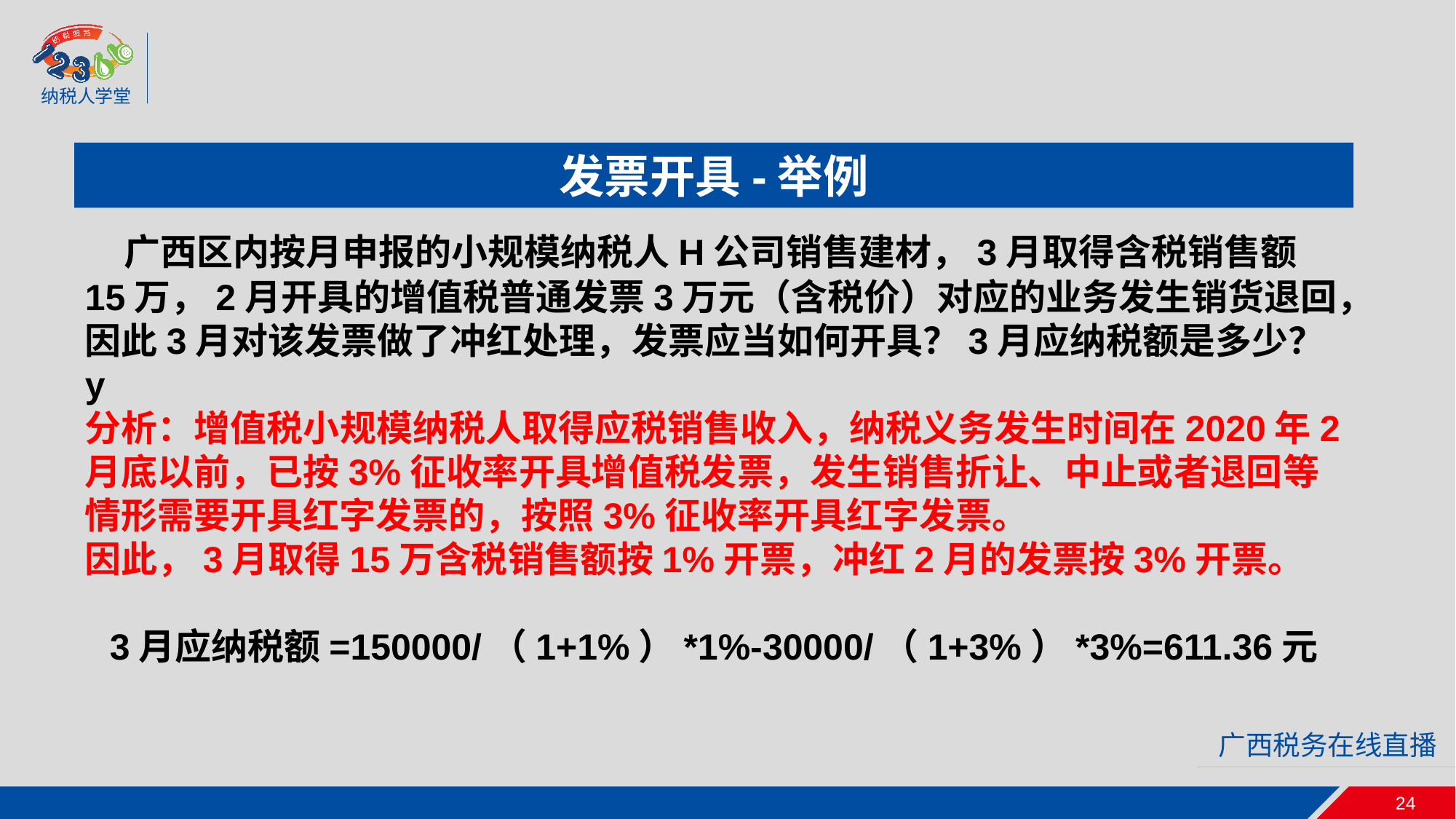

发票开具-举例
   广西区内按月申报的小规模纳税人H公司销售建材，3月取得含税销售额15万，2月开具的增值税普通发票3万元（含税价）对应的业务发生销货退回，因此3月对该发票做了冲红处理，发票应当如何开具？3月应纳税额是多少？
y
分析：增值税小规模纳税人取得应税销售收入，纳税义务发生时间在2020年2月底以前，已按3%征收率开具增值税发票，发生销售折让、中止或者退回等情形需要开具红字发票的，按照3%征收率开具红字发票。
因此，3月取得15万含税销售额按1%开票，冲红2月的发票按3%开票。

3月应纳税额=150000/（1+1%）*1%-30000/（1+3%）*3%=611.36元